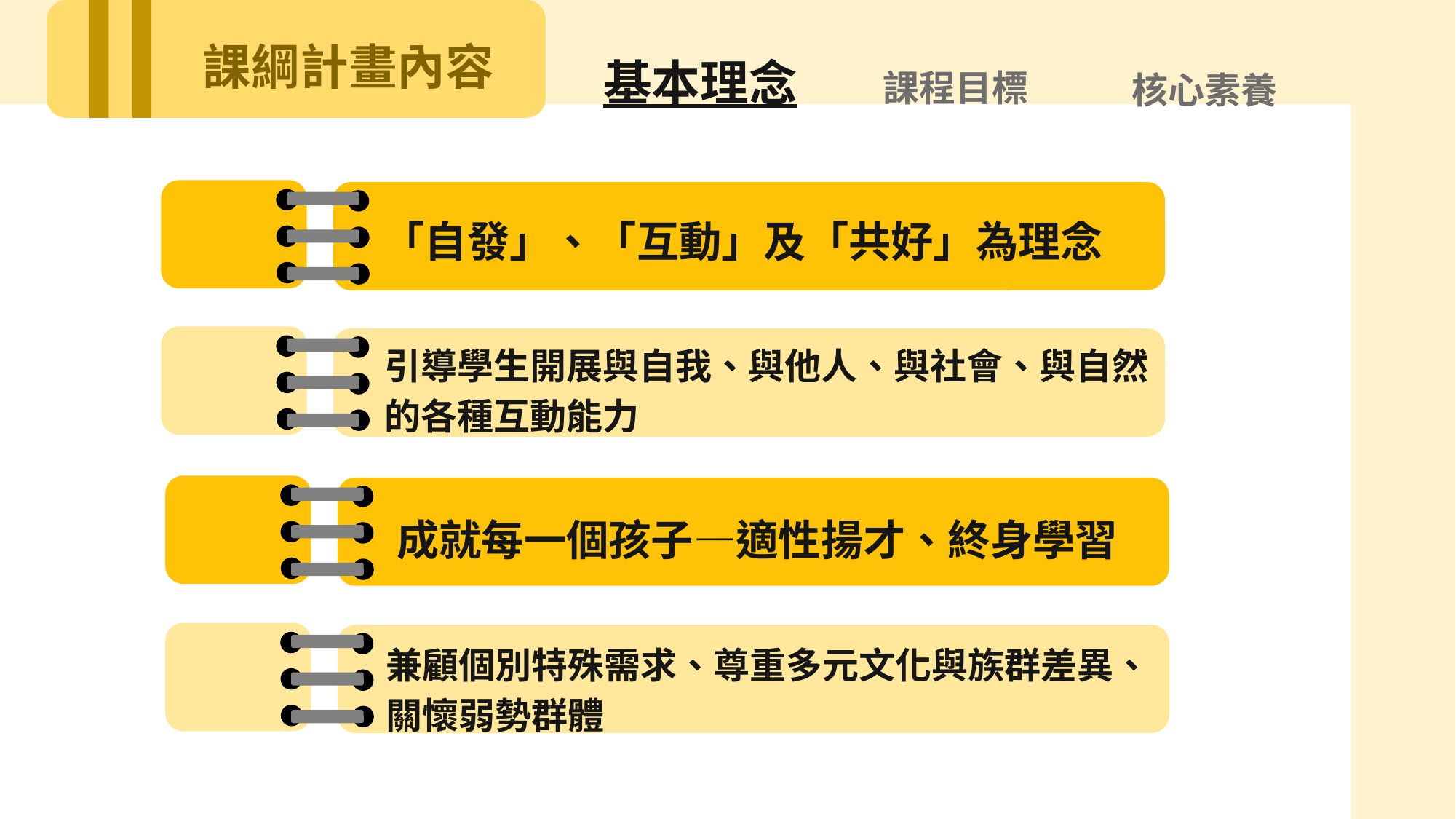

課綱計畫內容
基本理念
課程目標
核心素養

「自發」、「互動」及「共好」為理念

引導學生開展與自我、與他人、與社會、與自然
的各種互動能力

成就每一個孩子—適性揚才、終身學習

兼顧個別特殊需求、尊重多元文化與族群差異、
關懷弱勢群體